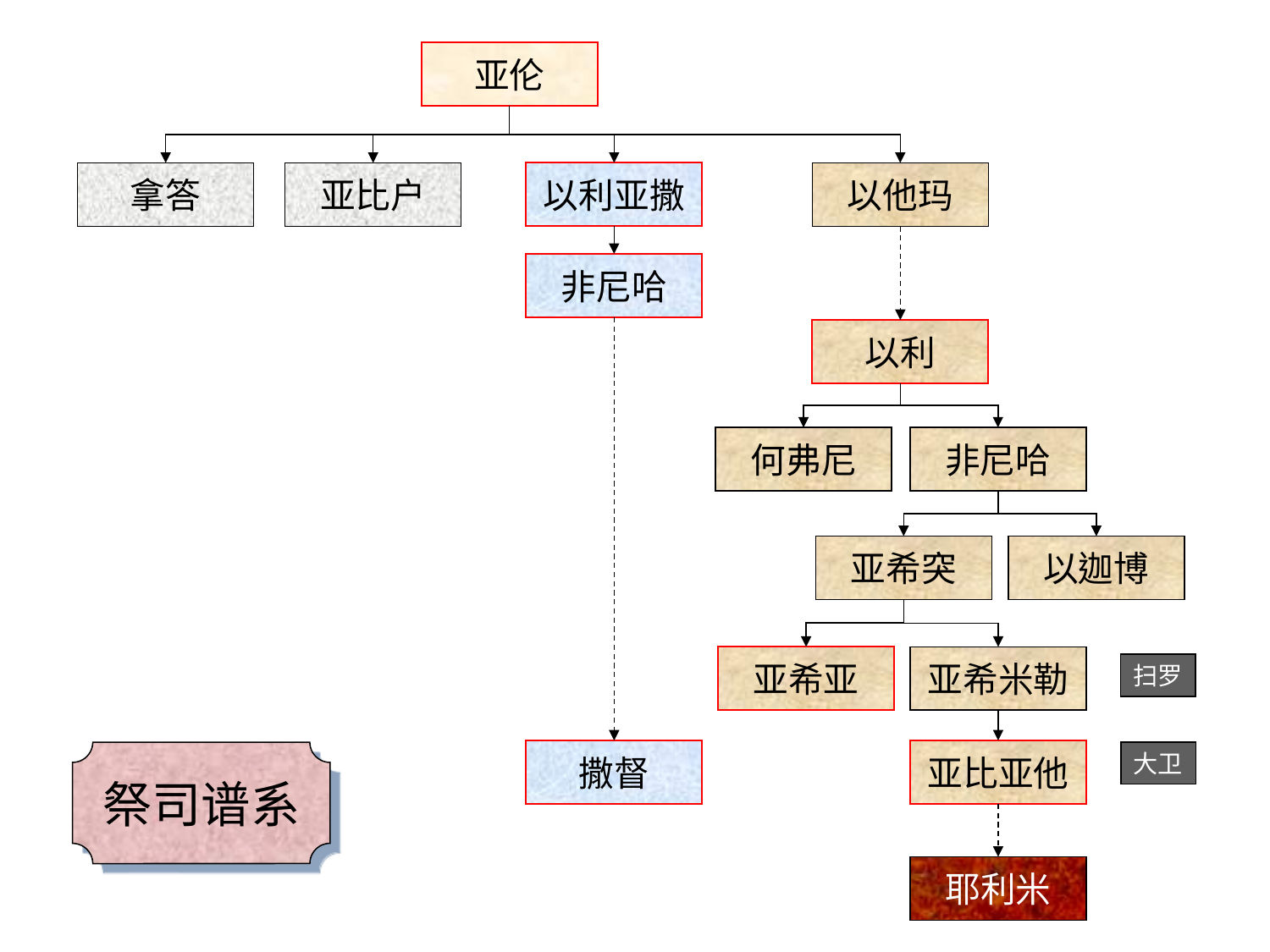

亚伦
拿答
亚比户
以利亚撒
以他玛
非尼哈
以利
何弗尼
非尼哈
亚希突
以迦博
亚希亚
亚希米勒
扫罗
撒督
亚比亚他
大卫
祭司谱系
耶利米